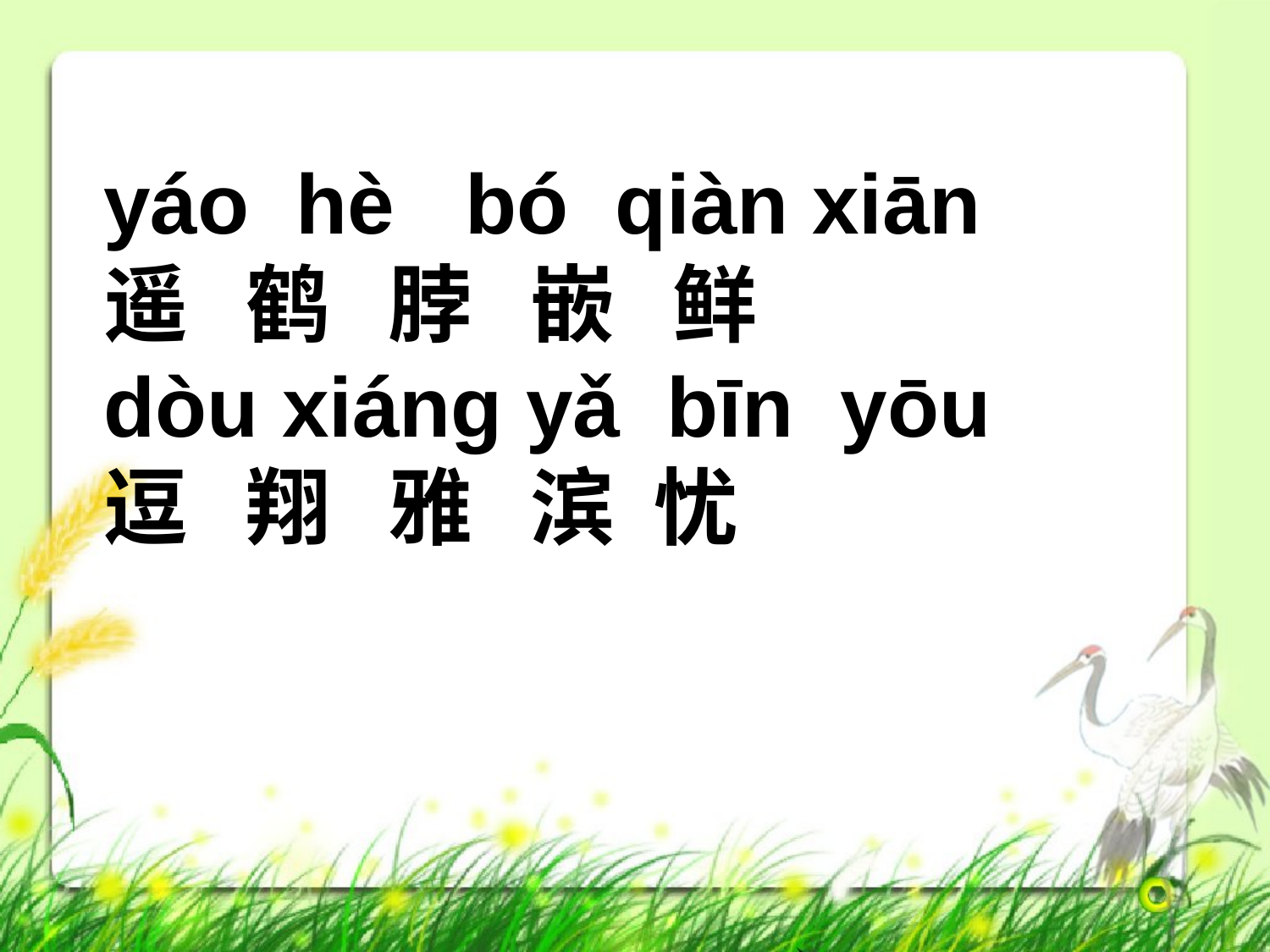

yáo  hè   bó  qiàn xiān
遥   鹤   脖   嵌   鲜
dòu xiáng yǎ  bīn  yōu
逗   翔   雅   滨  忧